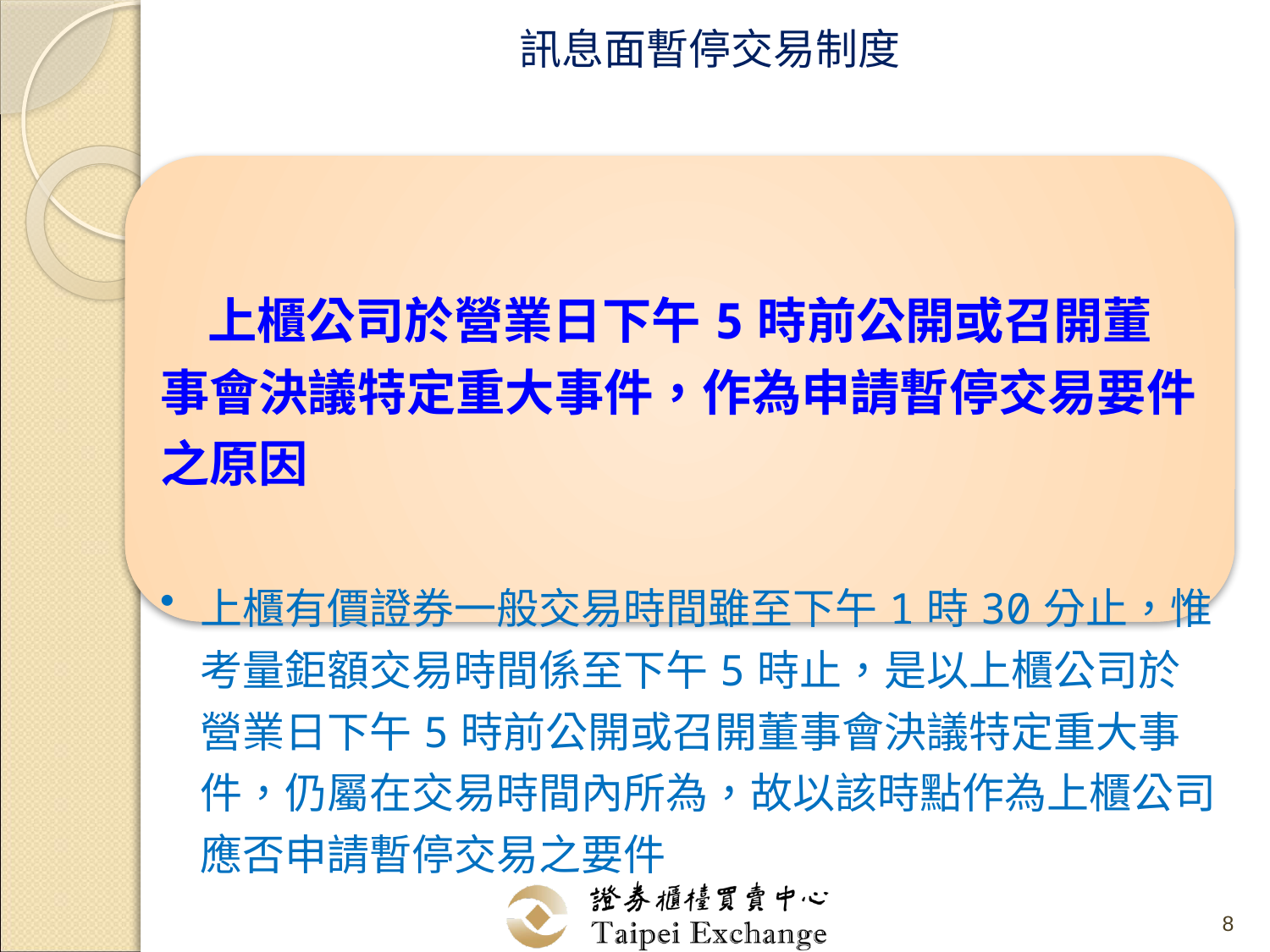

訊息面暫停交易制度
   上櫃公司於營業日下午5時前公開或召開董事會決議特定重大事件，作為申請暫停交易要件之原因
上櫃有價證券一般交易時間雖至下午1時30分止，惟考量鉅額交易時間係至下午5時止，是以上櫃公司於營業日下午5時前公開或召開董事會決議特定重大事件，仍屬在交易時間內所為，故以該時點作為上櫃公司應否申請暫停交易之要件
8